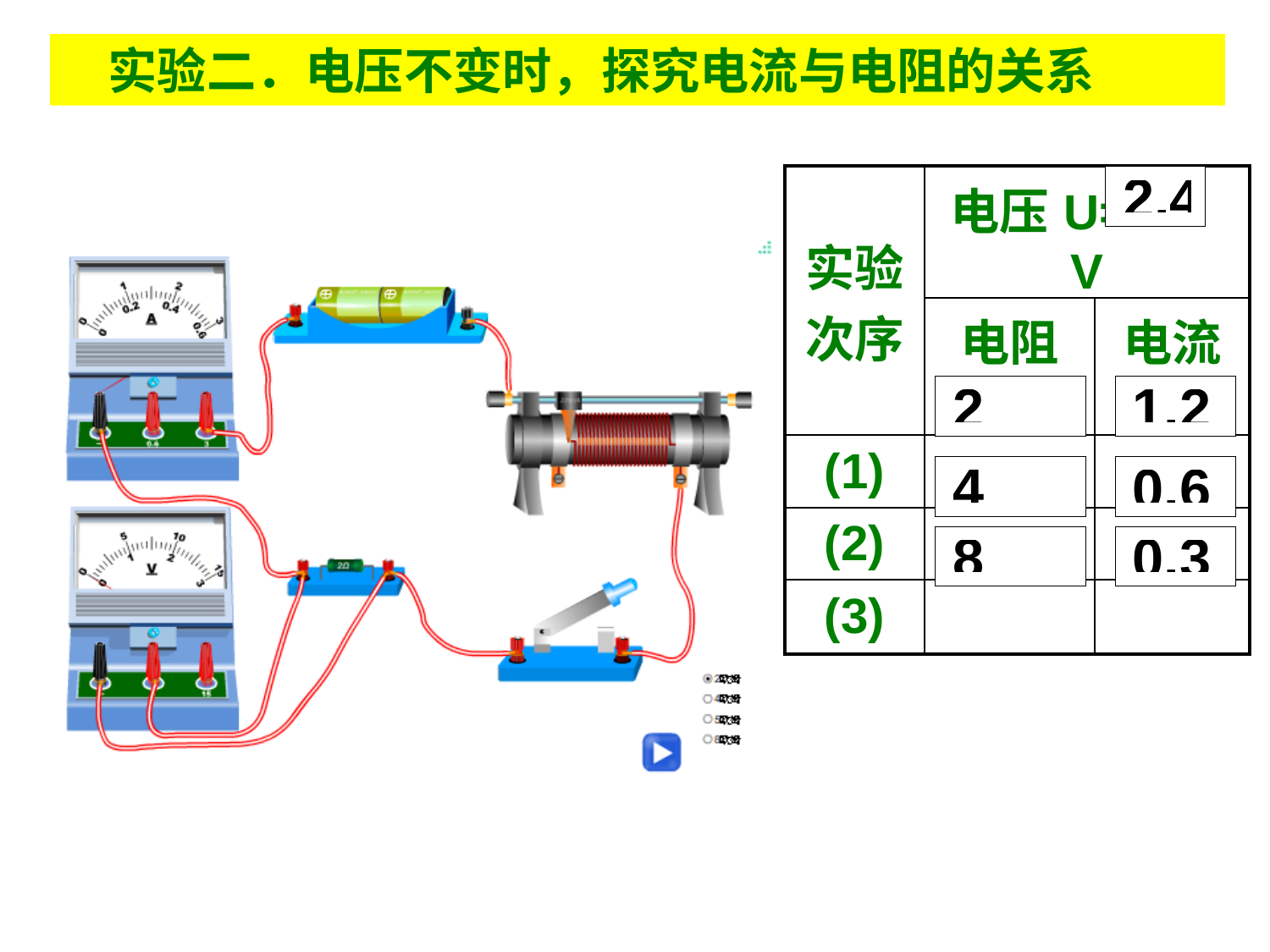

实验二．电压不变时，探究电流与电阻的关系
| 实验次序 | 电压U= V |  |
| --- | --- | --- |
|  | 电阻 /Ω | 电流 /安 |
| (1) |  |  |
| (2) |  |  |
| (3) |  |  |